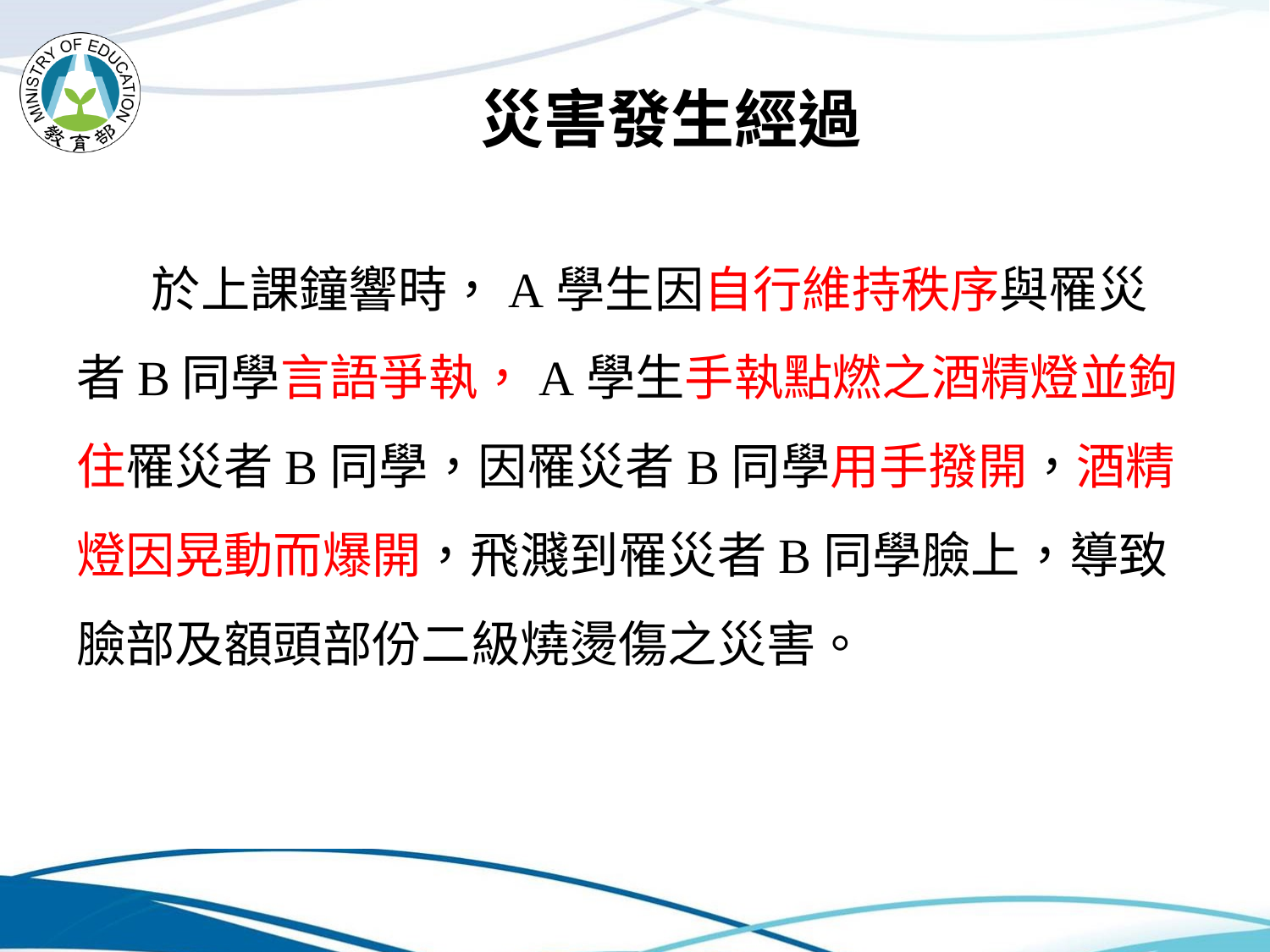

# 災害發生經過
於上課鐘響時，A學生因自行維持秩序與罹災者B同學言語爭執，A學生手執點燃之酒精燈並鉤住罹災者B同學，因罹災者B同學用手撥開，酒精燈因晃動而爆開，飛濺到罹災者B同學臉上，導致臉部及額頭部份二級燒燙傷之災害。